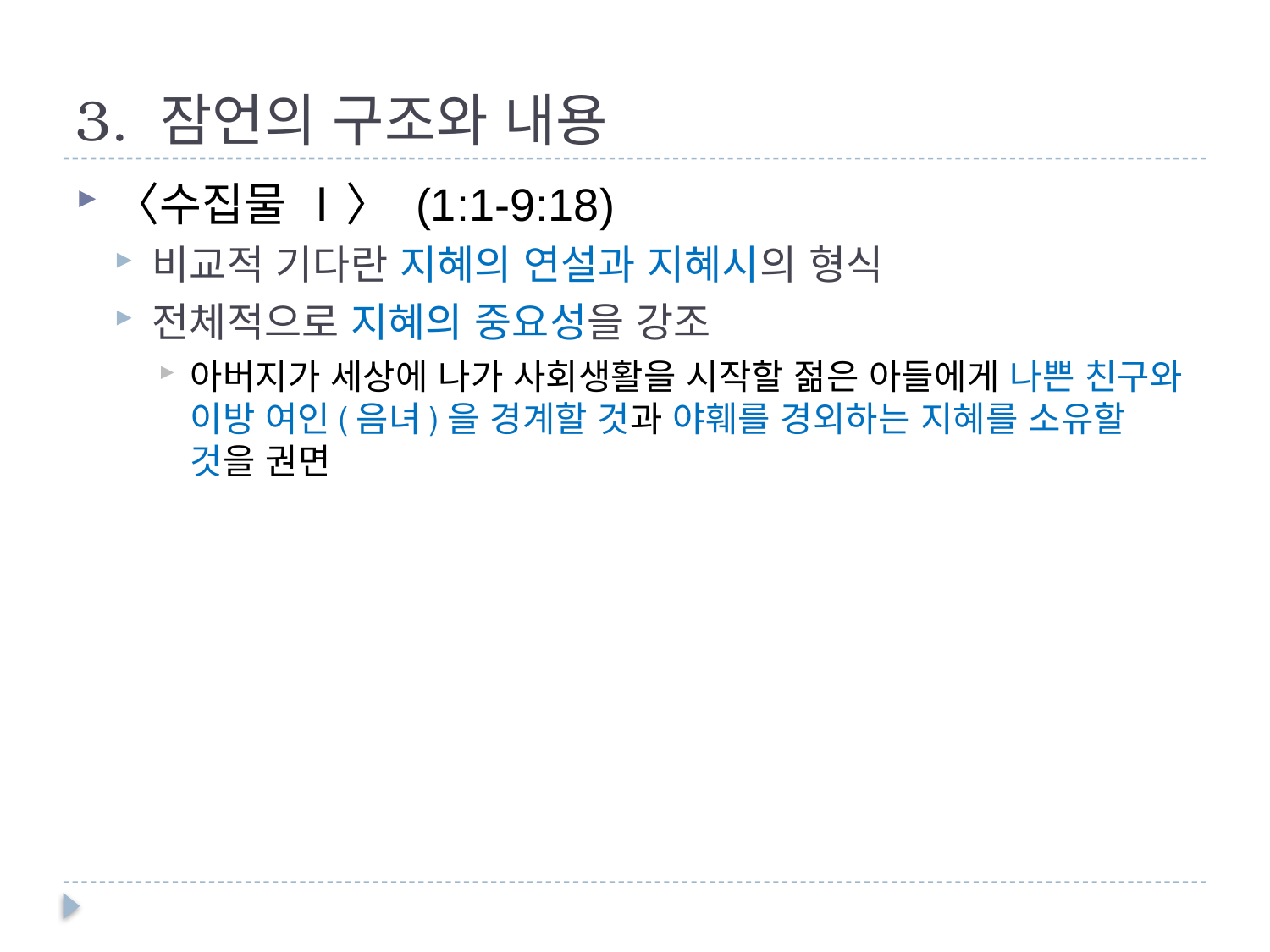

# 3. 잠언의 구조와 내용
〈수집물 Ⅰ〉 (1:1-9:18)
비교적 기다란 지혜의 연설과 지혜시의 형식
전체적으로 지혜의 중요성을 강조
아버지가 세상에 나가 사회생활을 시작할 젊은 아들에게 나쁜 친구와 이방 여인(음녀)을 경계할 것과 야훼를 경외하는 지혜를 소유할 것을 권면